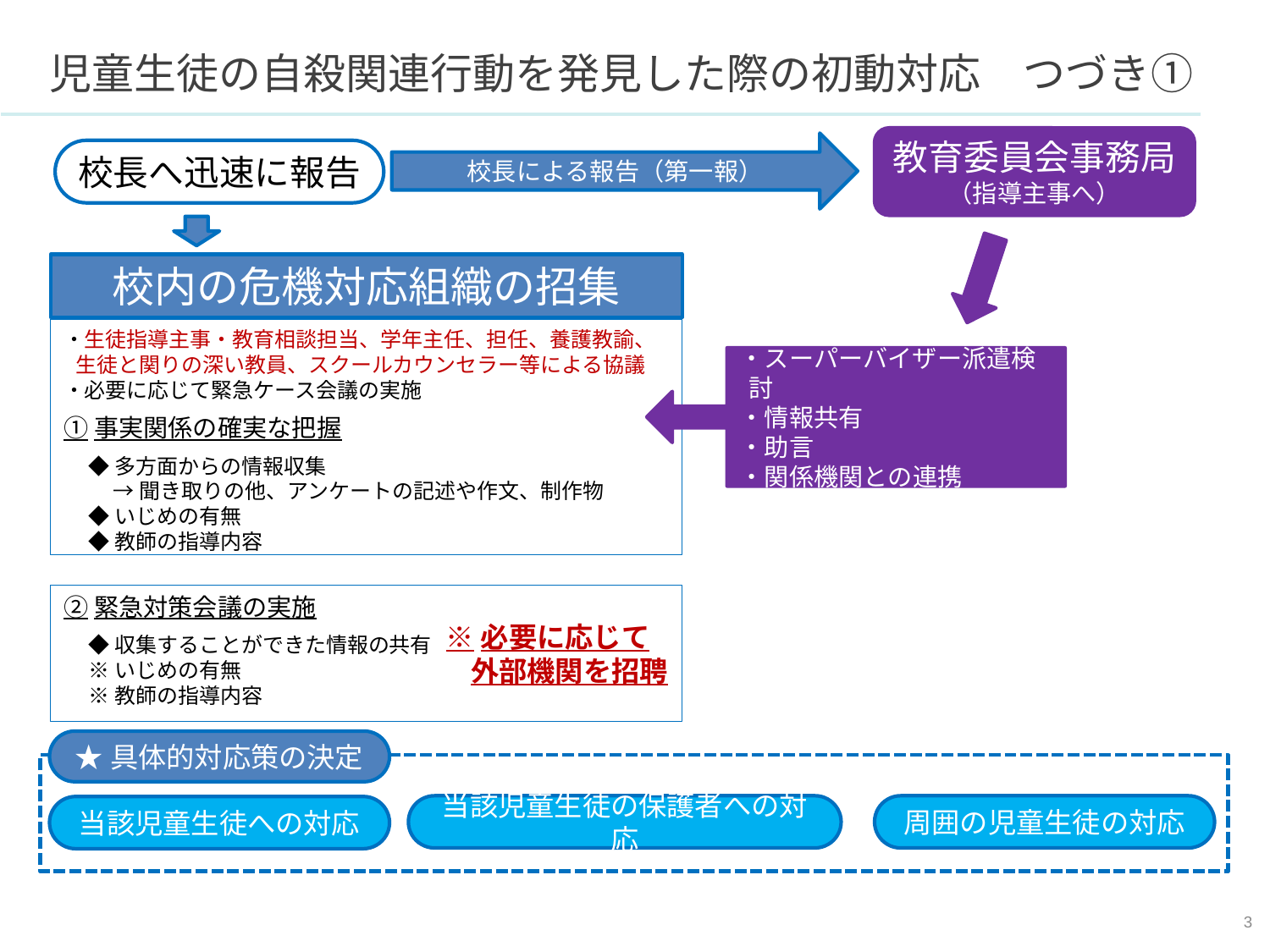

児童生徒の自殺関連行動を発見した際の初動対応　つづき①
教育委員会事務局
（指導主事へ）
校長による報告（第一報）
校長へ迅速に報告

校内の危機対応組織の招集
・生徒指導主事・教育相談担当、学年主任、担任、養護教諭、生徒と関りの深い教員、スクールカウンセラー等による協議
・必要に応じて緊急ケース会議の実施
①事実関係の確実な把握
◆多方面からの情報収集
→聞き取りの他、アンケートの記述や作文、制作物
◆いじめの有無
◆教師の指導内容

・スーパーバイザー派遣検討
・情報共有
・助言
・関係機関との連携
②緊急対策会議の実施
◆収集することができた情報の共有
※いじめの有無
※教師の指導内容
※必要に応じて
外部機関を招聘
★具体的対応策の決定

当該児童生徒の保護者への対応
周囲の児童生徒の対応
当該児童生徒への対応
3